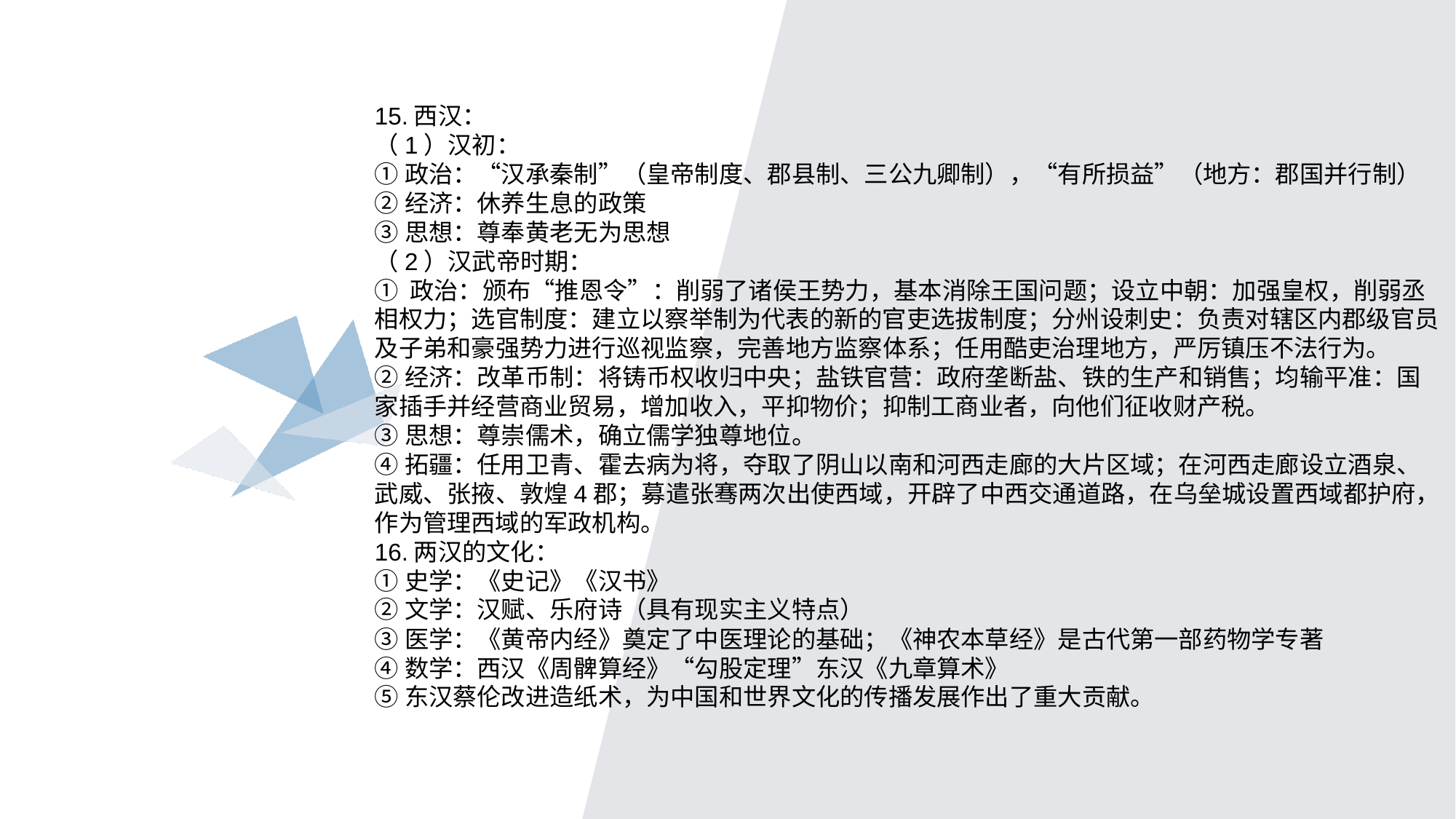

#
15.西汉：
（1）汉初：
①政治：“汉承秦制”（皇帝制度、郡县制、三公九卿制），“有所损益”（地方：郡国并行制）
②经济：休养生息的政策
③思想：尊奉黄老无为思想
（2）汉武帝时期：
① 政治：颁布“推恩令”：削弱了诸侯王势力，基本消除王国问题；设立中朝：加强皇权，削弱丞相权力；选官制度：建立以察举制为代表的新的官吏选拔制度；分州设刺史：负责对辖区内郡级官员及子弟和豪强势力进行巡视监察，完善地方监察体系；任用酷吏治理地方，严厉镇压不法行为。
②经济：改革币制：将铸币权收归中央；盐铁官营：政府垄断盐、铁的生产和销售；均输平准：国家插手并经营商业贸易，增加收入，平抑物价；抑制工商业者，向他们征收财产税。
③思想：尊崇儒术，确立儒学独尊地位。
④拓疆：任用卫青、霍去病为将，夺取了阴山以南和河西走廊的大片区域；在河西走廊设立酒泉、武威、张掖、敦煌4郡；募遣张骞两次出使西域，开辟了中西交通道路，在乌垒城设置西域都护府，作为管理西域的军政机构。
16.两汉的文化：
①史学：《史记》《汉书》
②文学：汉赋、乐府诗（具有现实主义特点）
③医学：《黄帝内经》奠定了中医理论的基础；《神农本草经》是古代第一部药物学专著
④数学：西汉《周髀算经》“勾股定理”东汉《九章算术》
⑤东汉蔡伦改进造纸术，为中国和世界文化的传播发展作出了重大贡献。